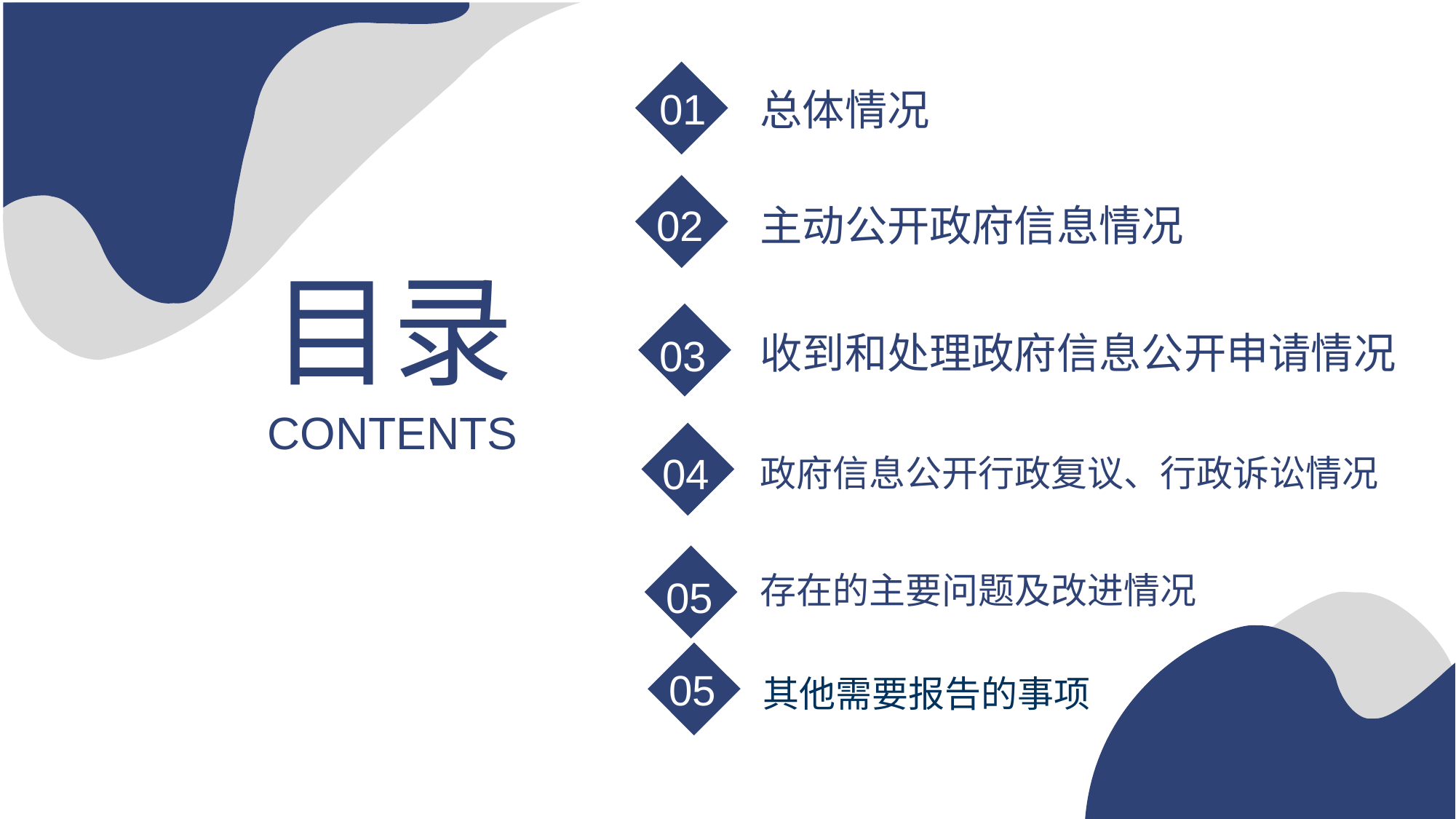

01
总体情况

主动公开政府信息情况
02
目录

收到和处理政府信息公开申请情况
03
CONTENTS

04
政府信息公开行政复议、行政诉讼情况

存在的主要问题及改进情况
05
04

05
其他需要报告的事项
05